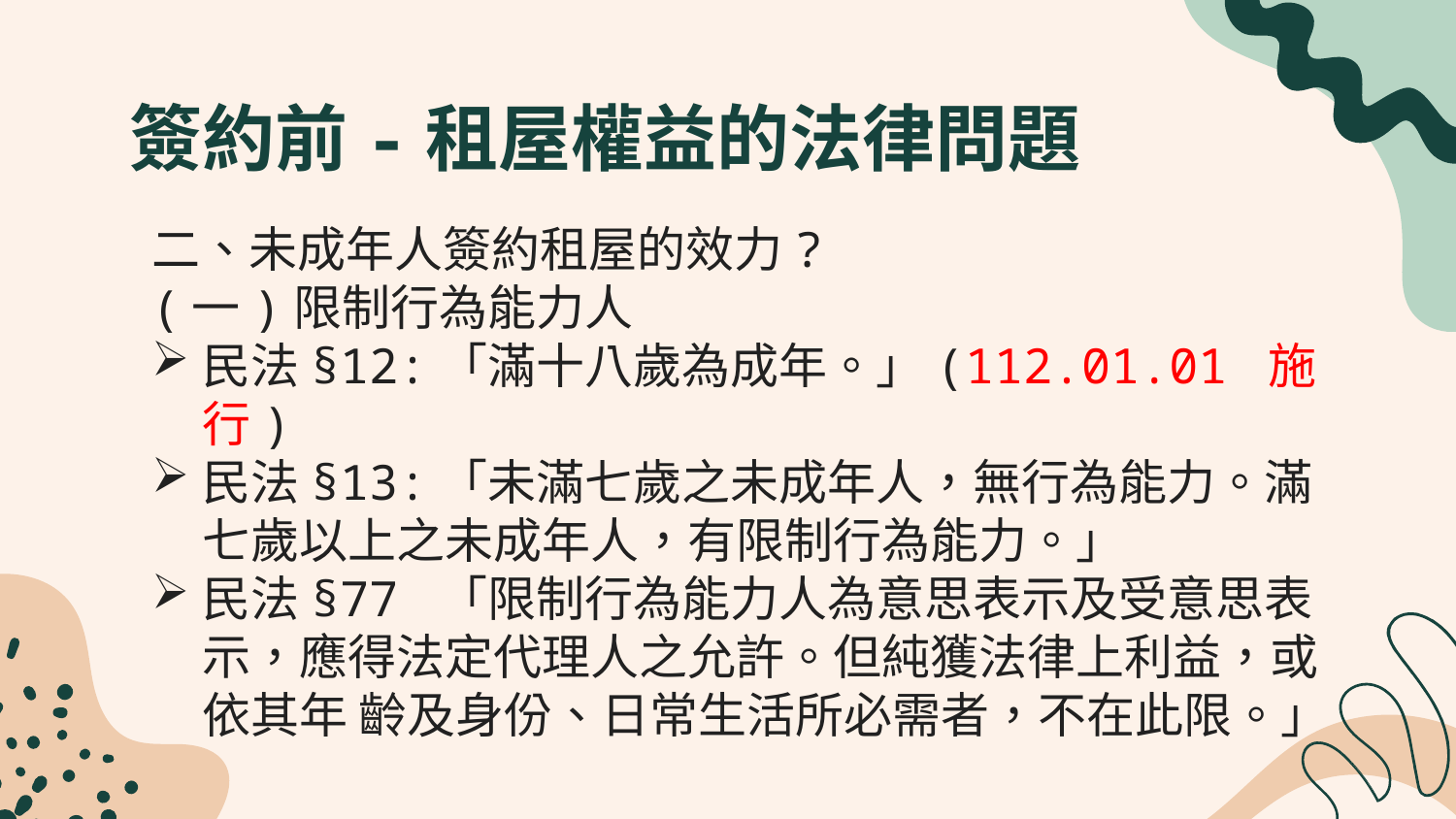

# 簽約前-租屋權益的法律問題
二、未成年人簽約租屋的效力?
(一)限制行為能力人
民法§12:「滿十八歲為成年。」(112.01.01 施行)
民法§13:「未滿七歲之未成年人，無行為能力。滿七歲以上之未成年人，有限制行為能力。」
民法§77 「限制行為能力人為意思表示及受意思表示，應得法定代理人之允許。但純獲法律上利益，或依其年 齡及身份、日常生活所必需者，不在此限。」